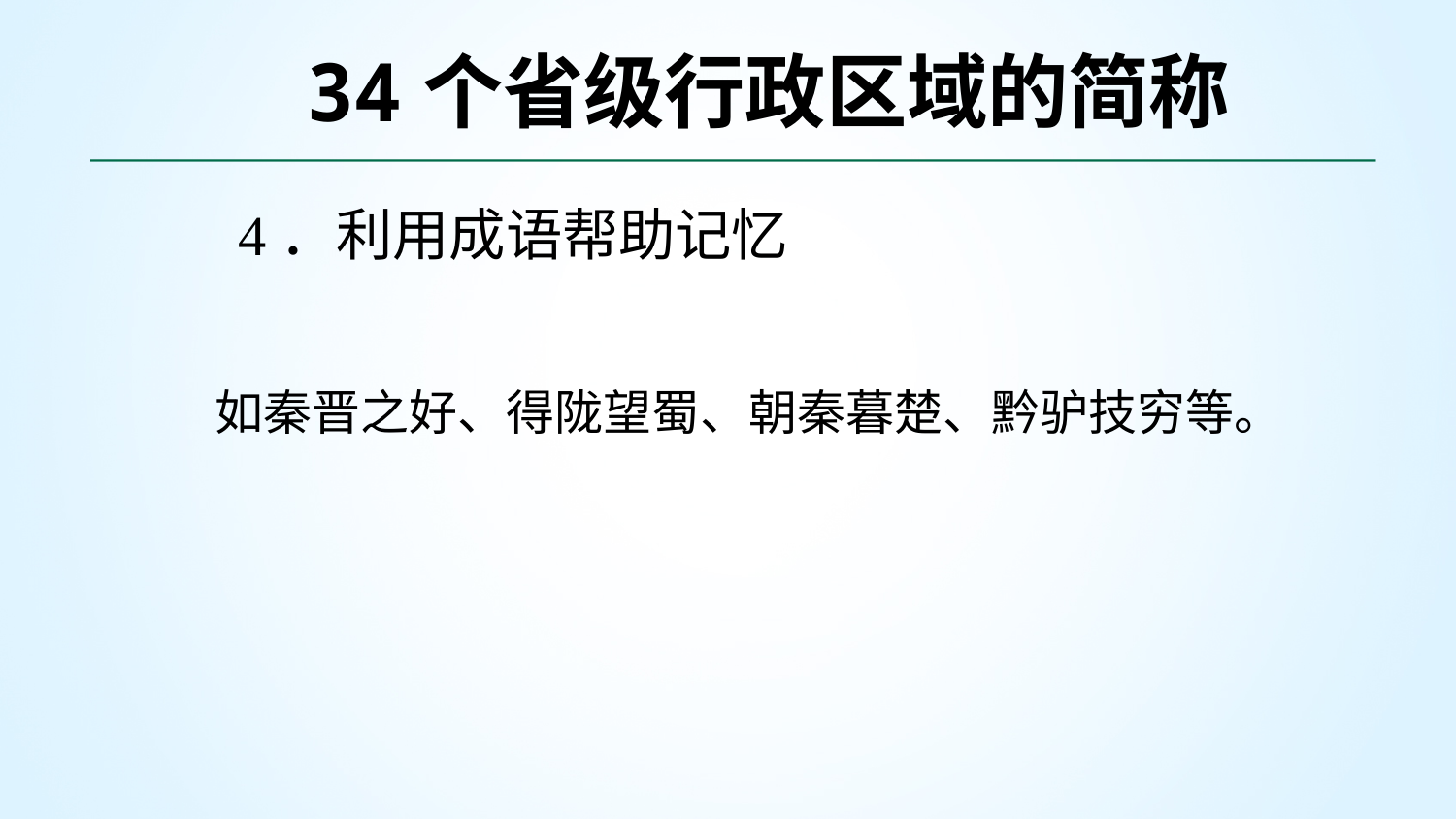

34个省级行政区域的简称
4．利用成语帮助记忆
如秦晋之好、得陇望蜀、朝秦暮楚、黔驴技穷等。